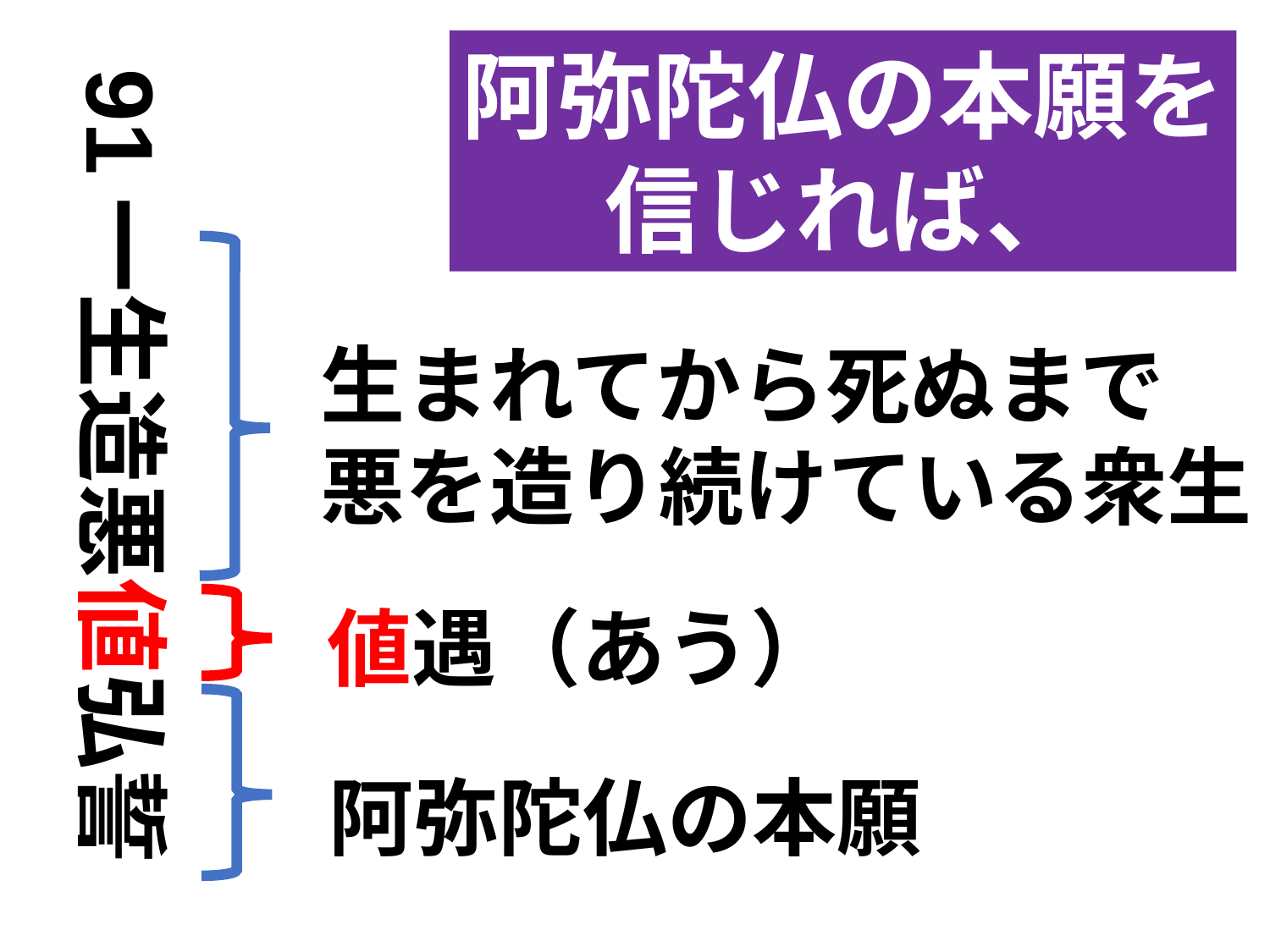

91一生造悪値弘誓
阿弥陀仏の本願を
信じれば、

生まれてから死ぬまで
悪を造り続けている衆生

値遇（あう）

阿弥陀仏の本願